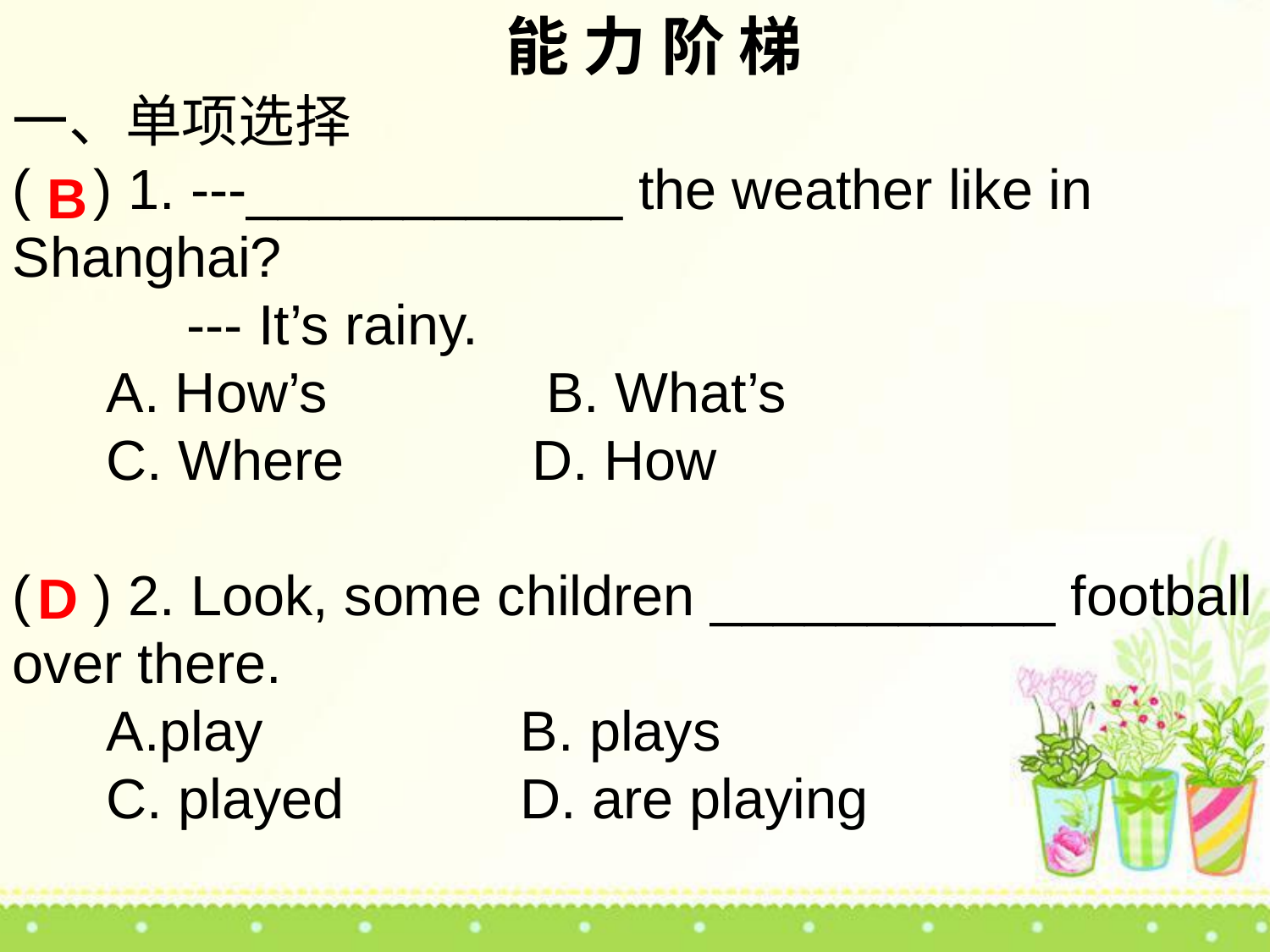

能 力 阶 梯
一、单项选择
(    ) 1. ---____________ the weather like in Shanghai?
	   --- It’s rainy.
      A. How’s              B. What’s
      C. Where            D. How

(    ) 2. Look, some children ___________ football over there.
      A.play			B. plays
      C. played		D. are playing
B
D